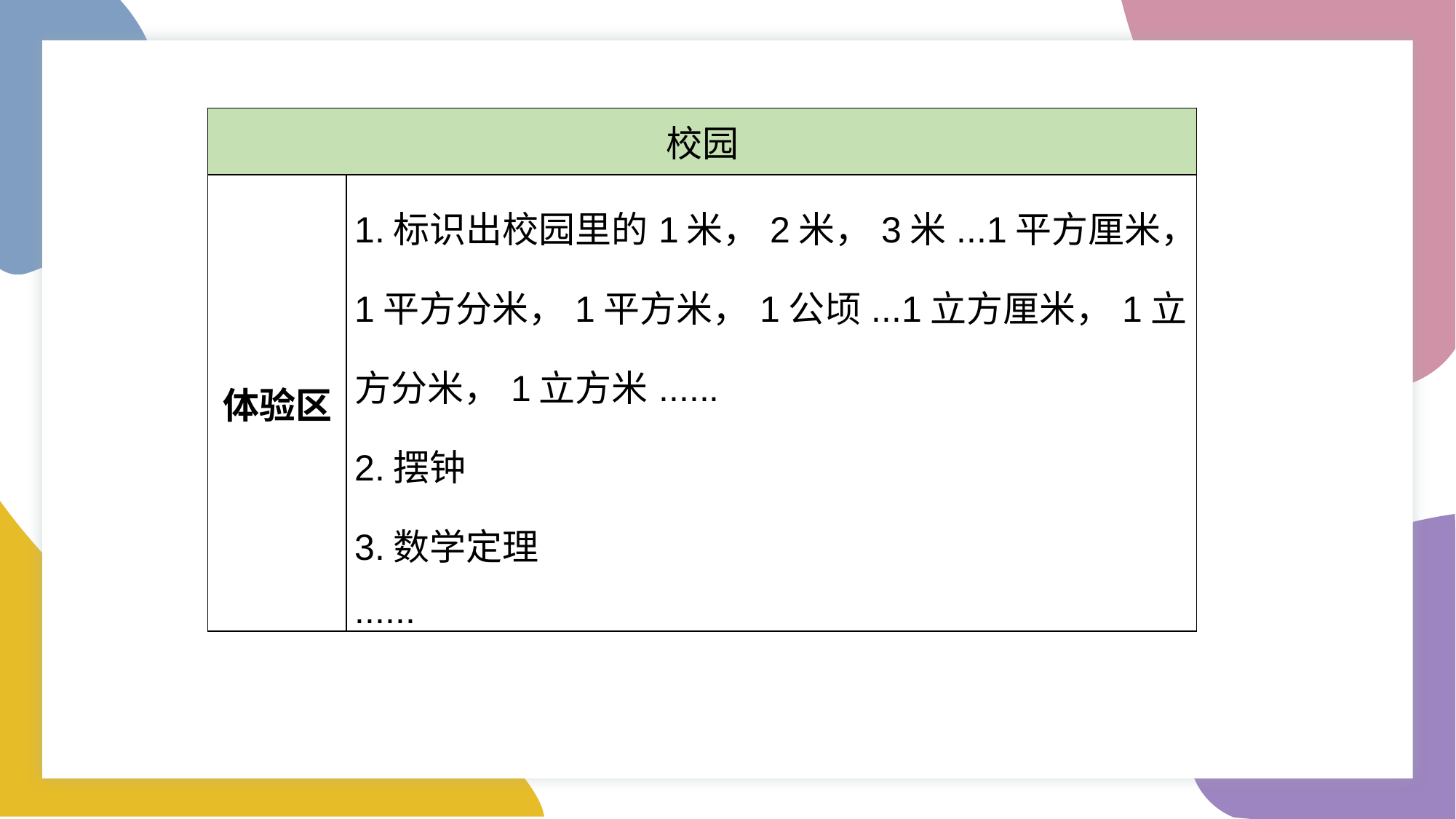

| 校园 |  |
| --- | --- |
| 体验区 | 1.标识出校园里的1米，2米，3米...1平方厘米，1平方分米，1平方米，1公顷...1立方厘米，1立方分米，1立方米...... 2.摆钟 3.数学定理 ...... |